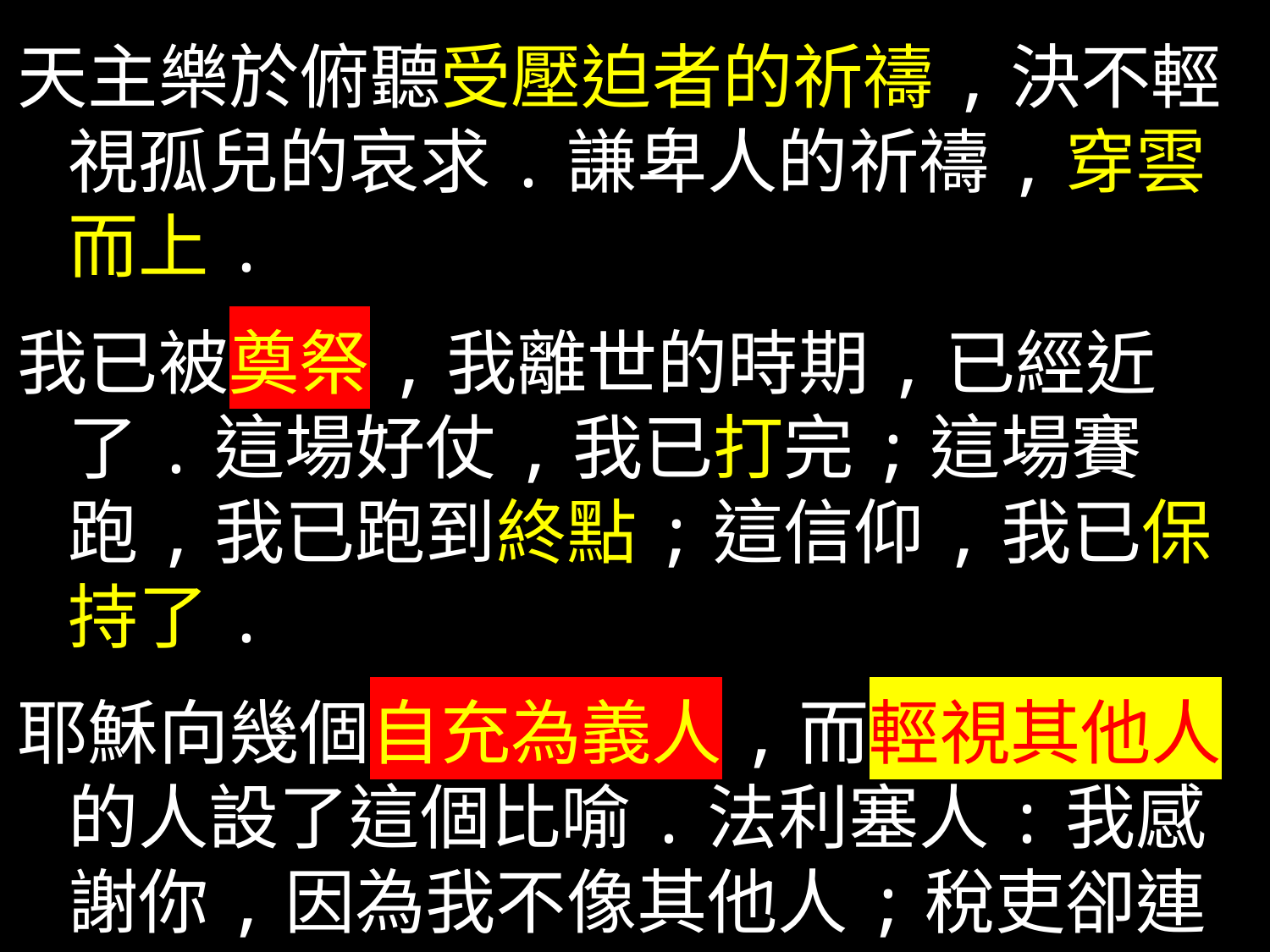

天主樂於俯聽受壓迫者的祈禱,決不輕視孤兒的哀求.謙卑人的祈禱,穿雲而上.
我已被奠祭,我離世的時期,已經近了.這場好仗,我已打完;這場賽跑,我已跑到終點;這信仰,我已保持了.
耶穌向幾個自充為義人,而輕視其他人的人設了這個比喻.法利塞人:我感謝你,因為我不像其他人;稅吏卻連舉目望天都不敢,只是捶著自己的胸膛.